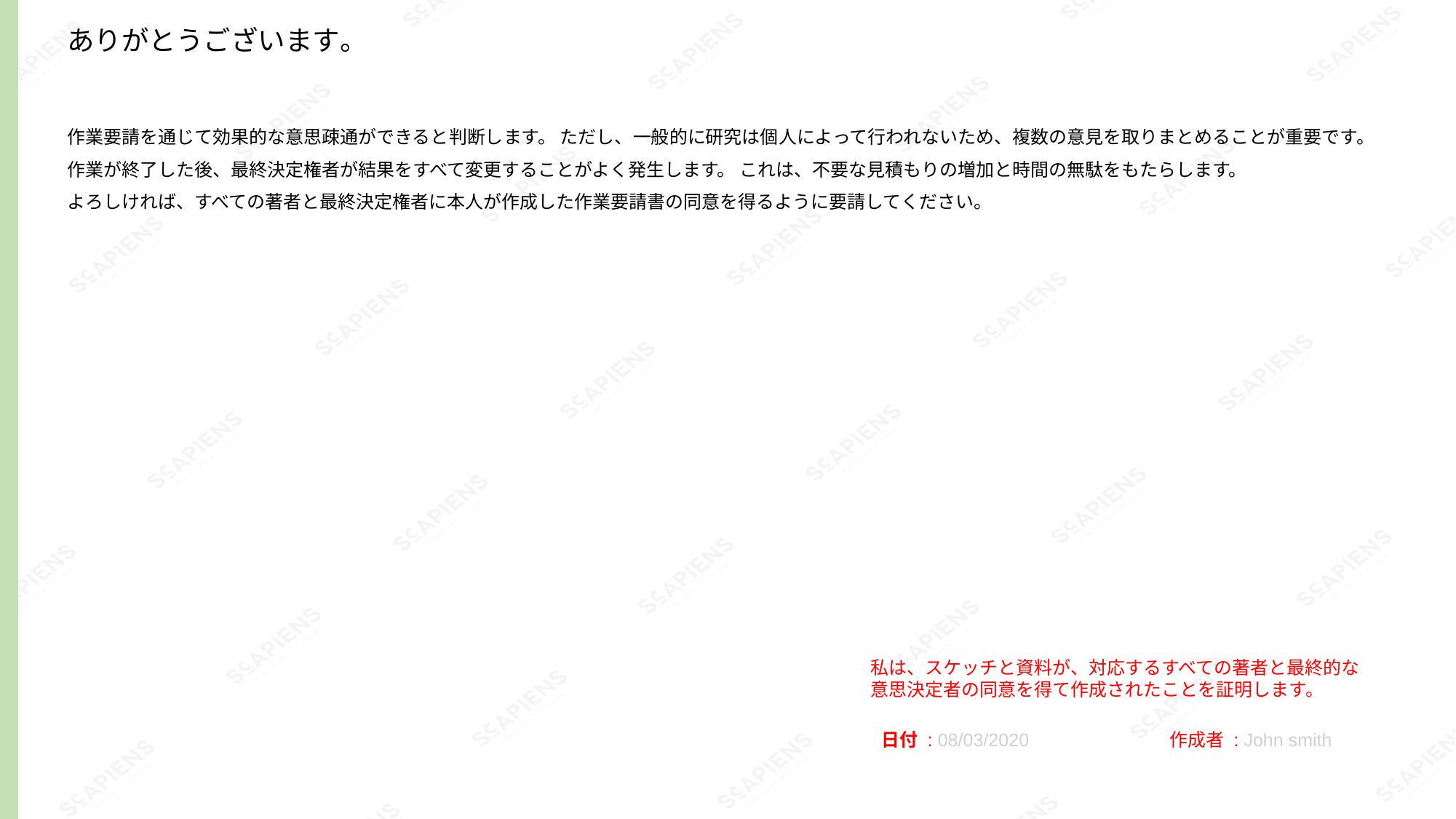

資料は白い領域にだけ入れてください。
ありがとうございます。

作業要請を通じて効果的な意思疎通ができると判断します。 ただし、一般的に研究は個人によって行われないため、複数の意見を取りまとめることが重要です。
作業が終了した後、最終決定権者が結果をすべて変更することがよく発生します。 これは、不要な見積もりの増加と時間の無駄をもたらします。
よろしければ、すべての著者と最終決定権者に本人が作成した作業要請書の同意を得るように要請してください。
資料は白い領域にだけ入れてください。
資料は白い領域にだけ入れてください。

私は、スケッチと資料が、対応するすべての著者と最終的な
意思決定者の同意を得て作成されたことを証明します。

 日付 : 08/03/2020 	               作成者 : John smith
資料は白い領域にだけ入れてください。